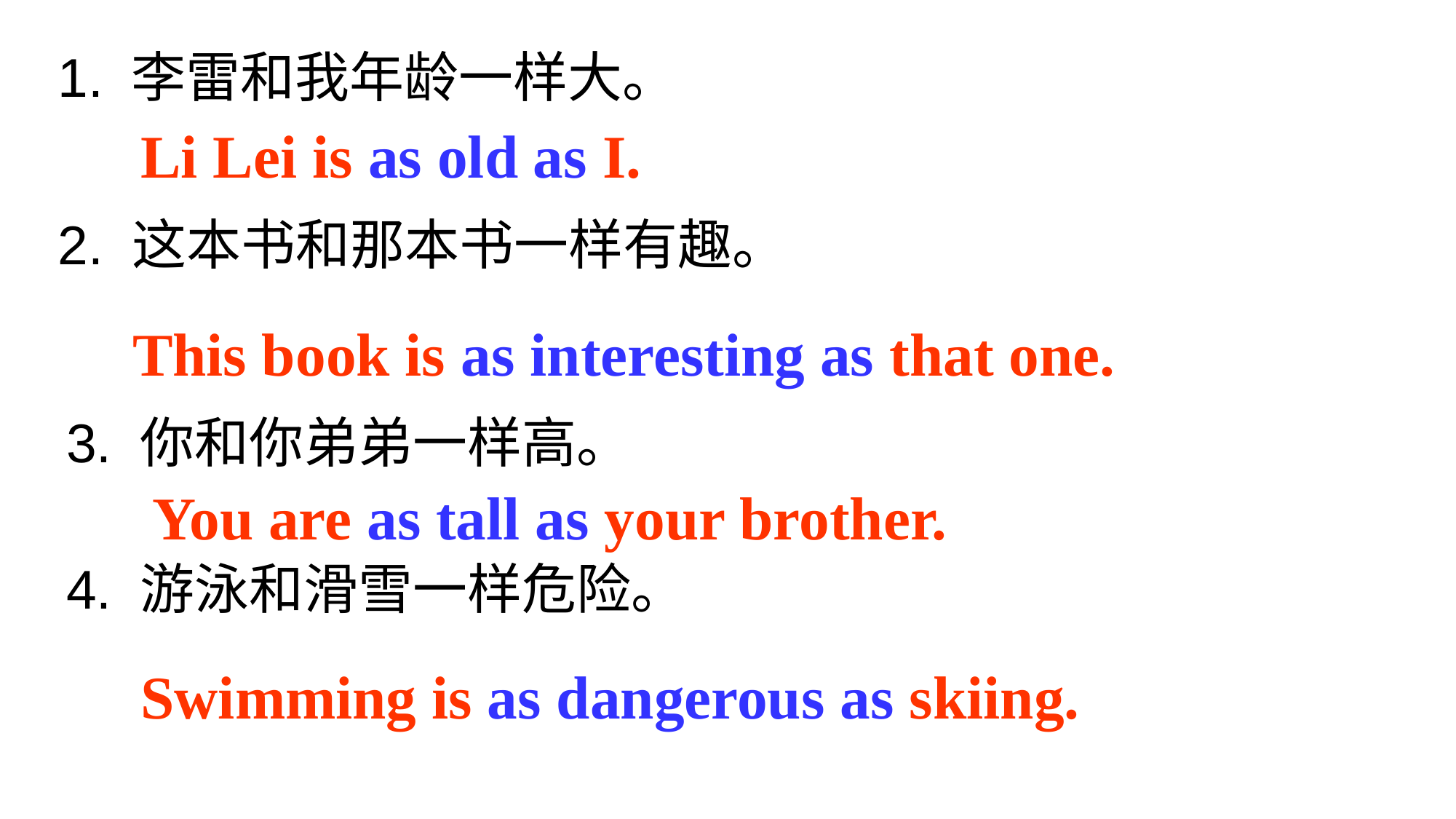

1. 李雷和我年龄一样大。
Li Lei is as old as I.
2. 这本书和那本书一样有趣。
This book is as interesting as that one.
3. 你和你弟弟一样高。
You are as tall as your brother.
4. 游泳和滑雪一样危险。
Swimming is as dangerous as skiing.